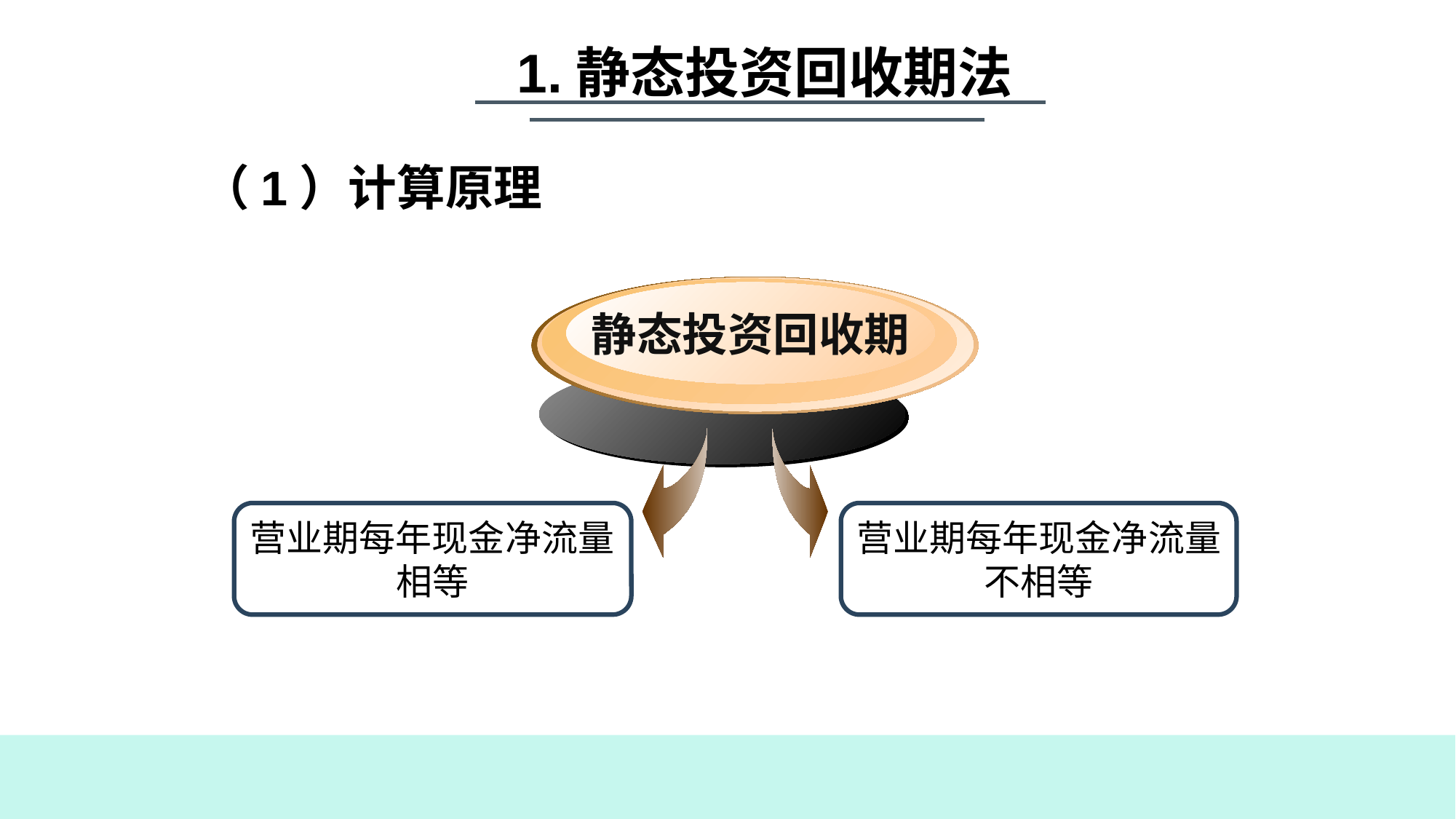

1.静态投资回收期法
（1）计算原理

静态投资回收期

营业期每年现金净流量
相等
营业期每年现金净流量
不相等

59